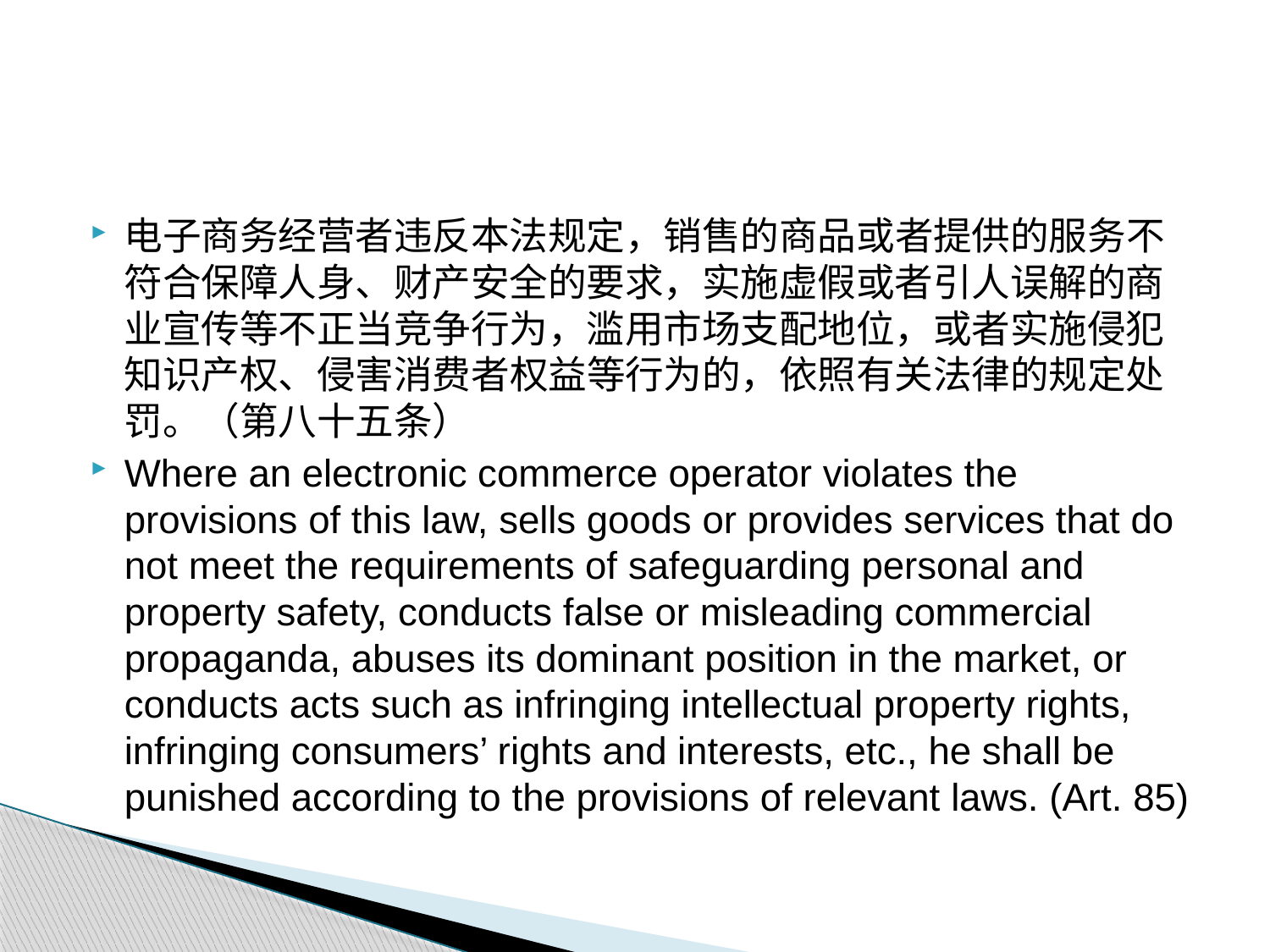

#
电子商务经营者违反本法规定，销售的商品或者提供的服务不符合保障人身、财产安全的要求，实施虚假或者引人误解的商业宣传等不正当竞争行为，滥用市场支配地位，或者实施侵犯知识产权、侵害消费者权益等行为的，依照有关法律的规定处罚。（第八十五条）
Where an electronic commerce operator violates the provisions of this law, sells goods or provides services that do not meet the requirements of safeguarding personal and property safety, conducts false or misleading commercial propaganda, abuses its dominant position in the market, or conducts acts such as infringing intellectual property rights, infringing consumers’ rights and interests, etc., he shall be punished according to the provisions of relevant laws. (Art. 85)